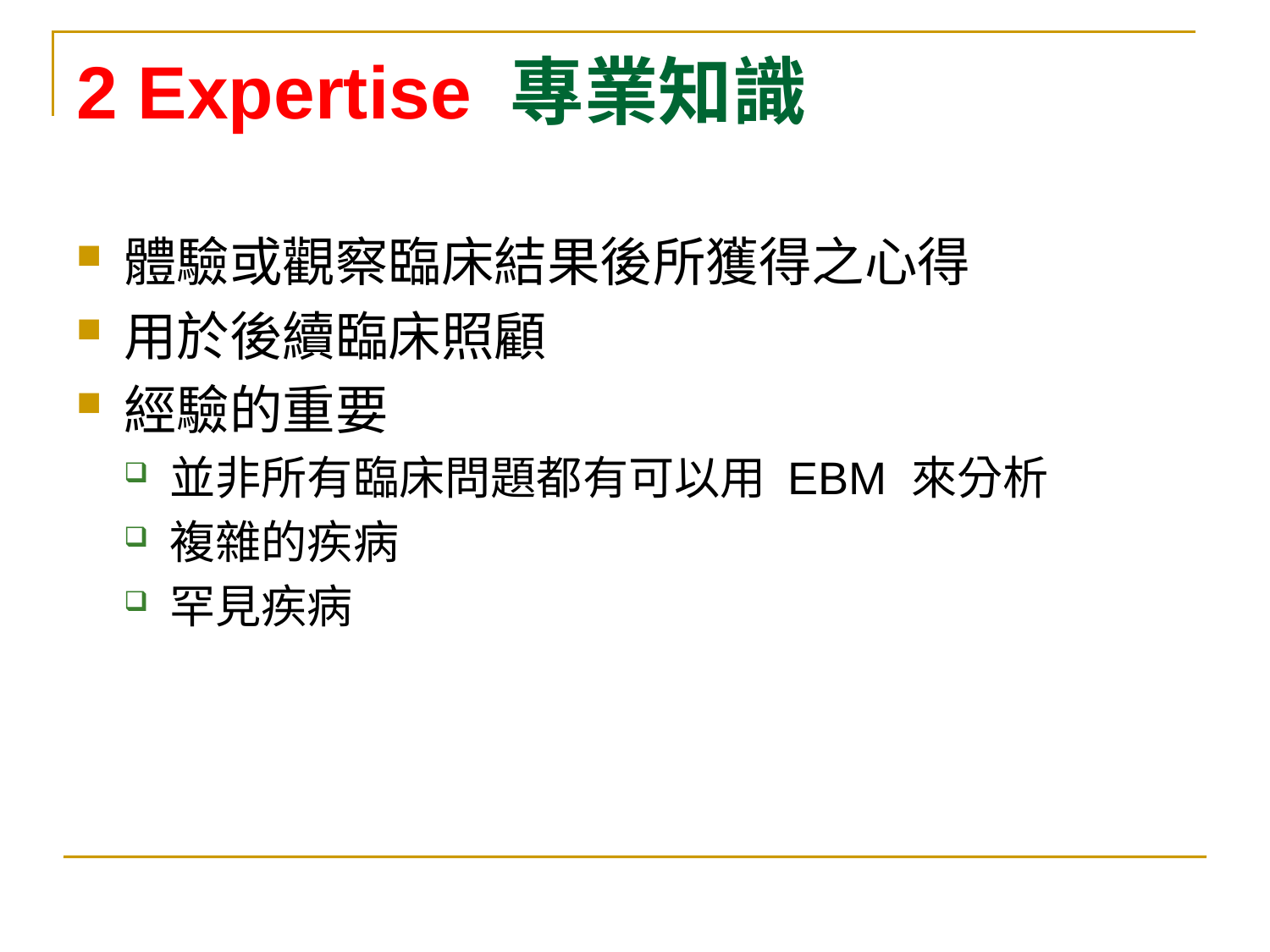

# 2 Expertise 專業知識
體驗或觀察臨床結果後所獲得之心得
用於後續臨床照顧
經驗的重要
並非所有臨床問題都有可以用 EBM 來分析
複雜的疾病
罕見疾病